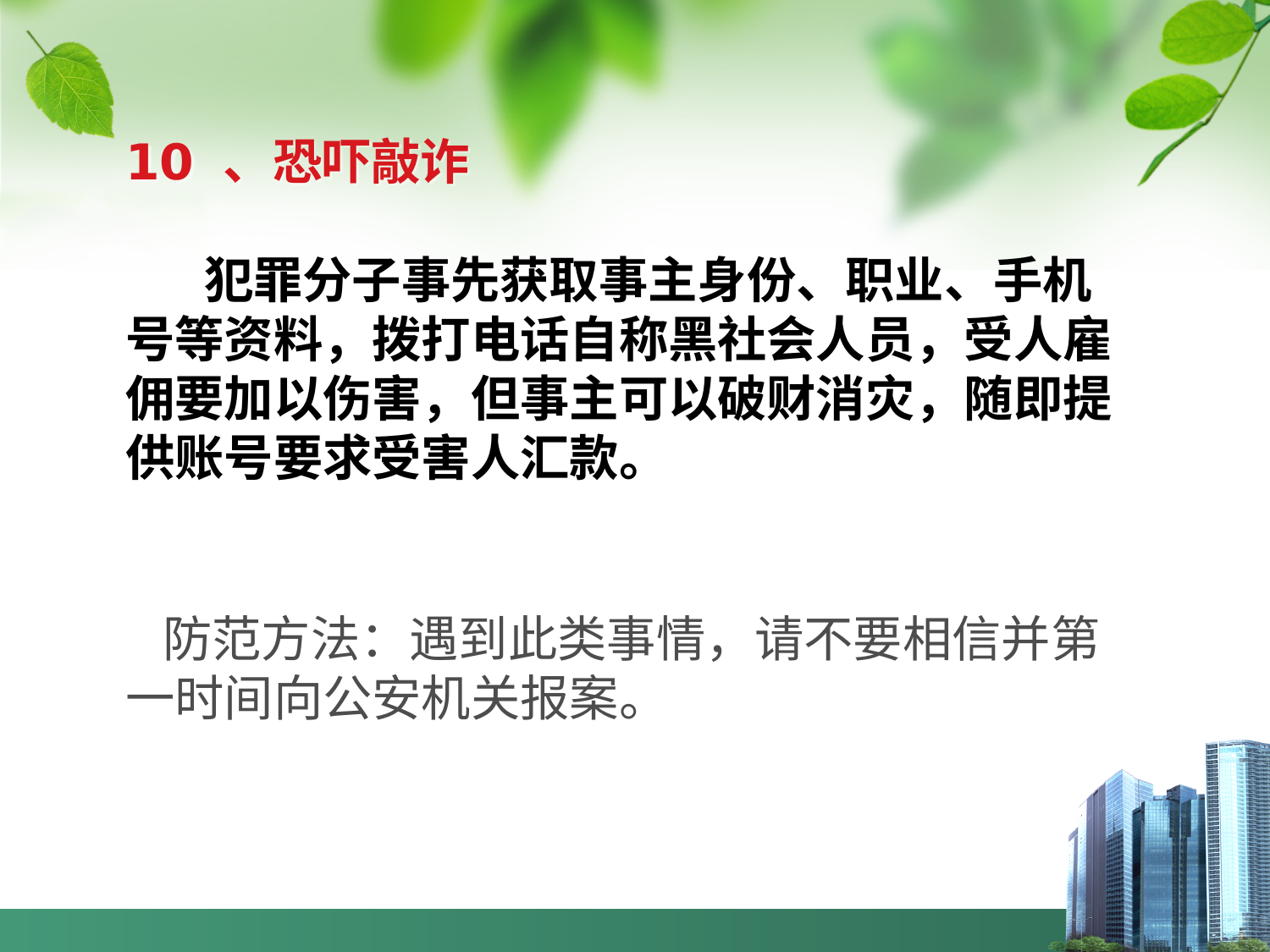

# 10 、恐吓敲诈 犯罪分子事先获取事主身份、职业、手机号等资料，拨打电话自称黑社会人员，受人雇佣要加以伤害，但事主可以破财消灾，随即提供账号要求受害人汇款。
1
防范方法：遇到此类事情，请不要相信并第一时间向公安机关报案。